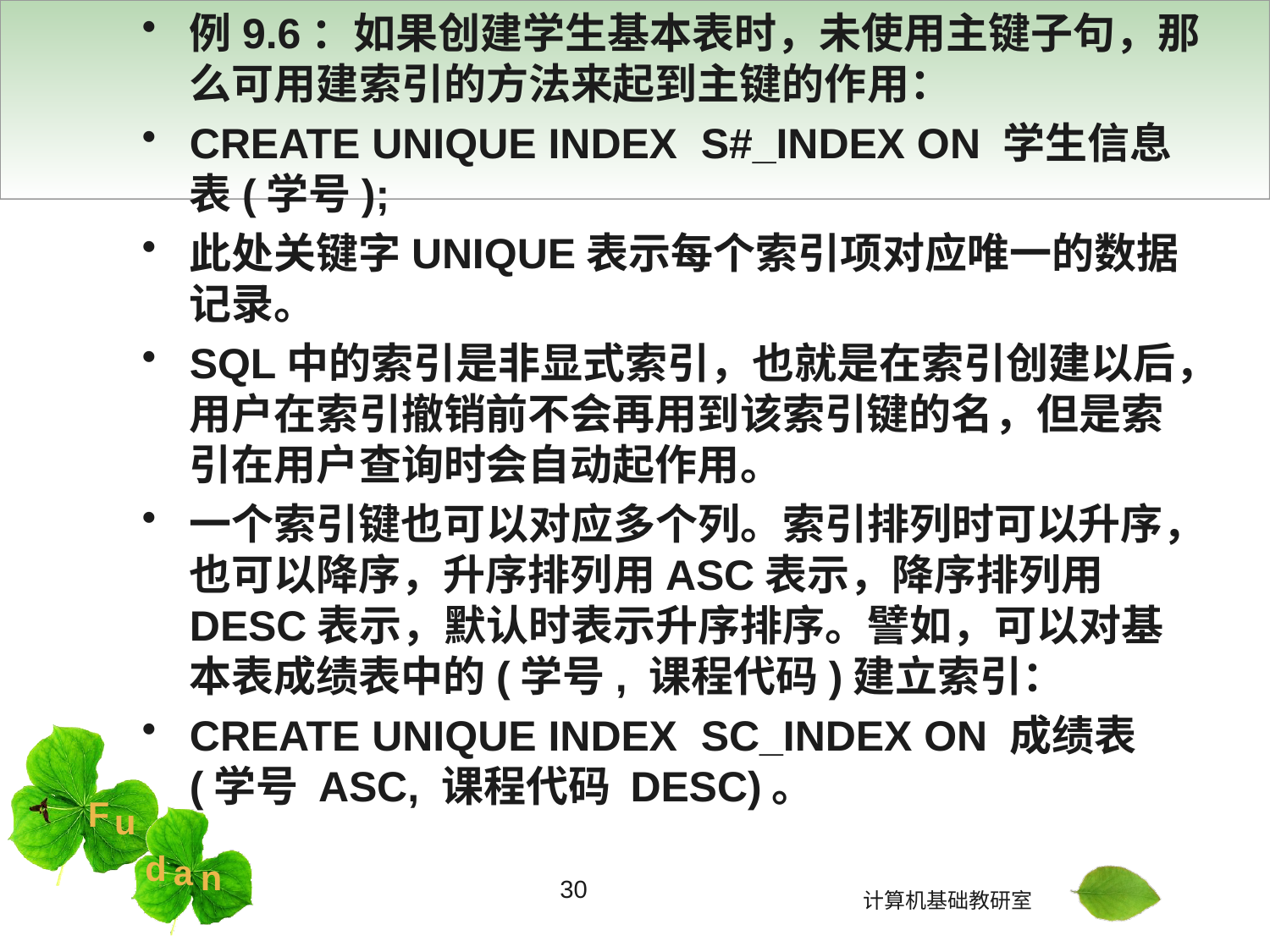

#
例9.6：如果创建学生基本表时，未使用主键子句，那么可用建索引的方法来起到主键的作用：
CREATE UNIQUE INDEX  S#_INDEX ON 学生信息表(学号);
此处关键字UNIQUE表示每个索引项对应唯一的数据记录。
SQL中的索引是非显式索引，也就是在索引创建以后，用户在索引撤销前不会再用到该索引键的名，但是索引在用户查询时会自动起作用。
一个索引键也可以对应多个列。索引排列时可以升序，也可以降序，升序排列用ASC表示，降序排列用DESC表示，默认时表示升序排序。譬如，可以对基本表成绩表中的(学号, 课程代码)建立索引：
CREATE UNIQUE INDEX  SC_INDEX ON 成绩表 (学号 ASC, 课程代码 DESC)。

30